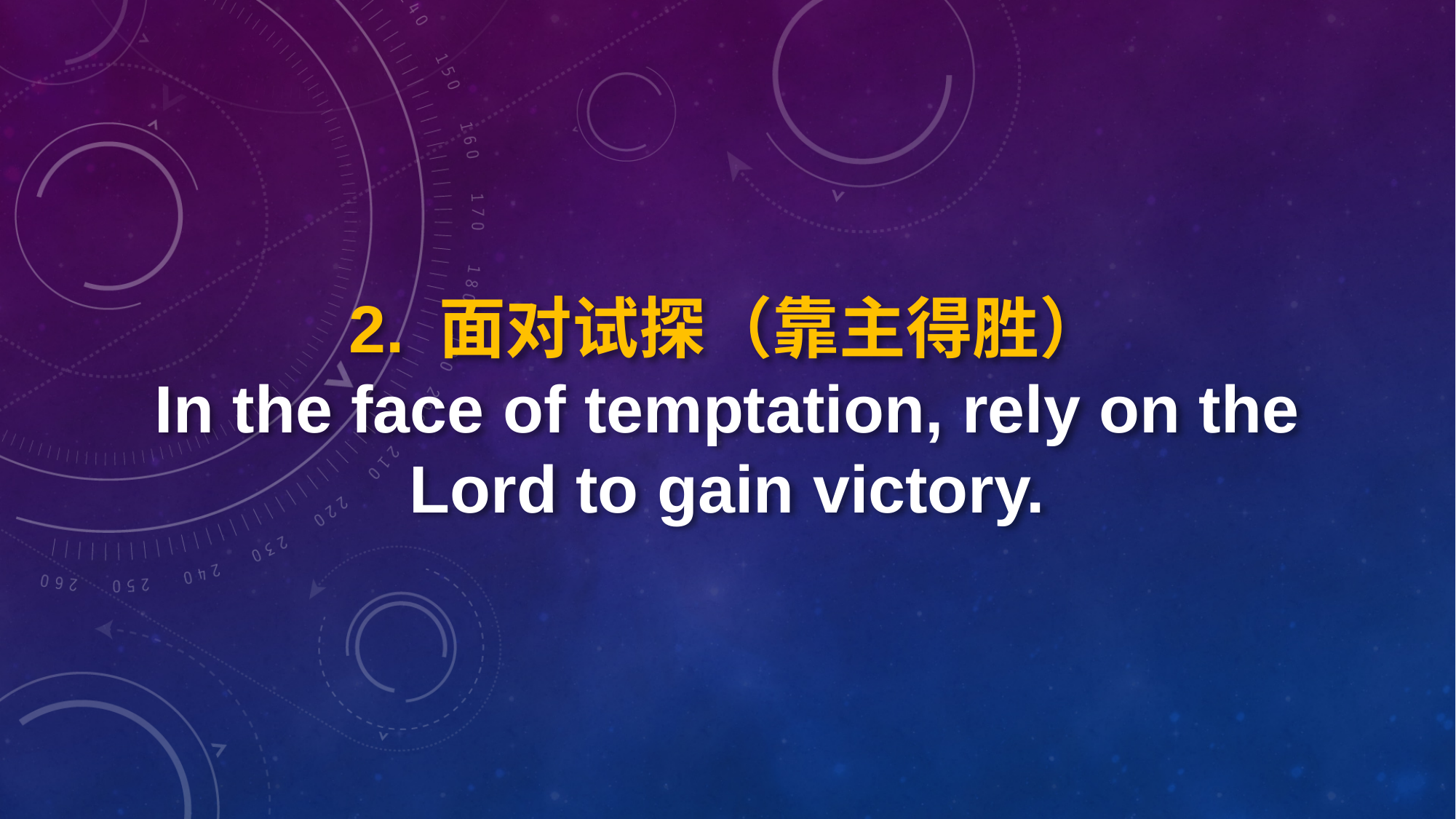

2. 面对试探（靠主得胜）
In the face of temptation, rely on the Lord to gain victory.